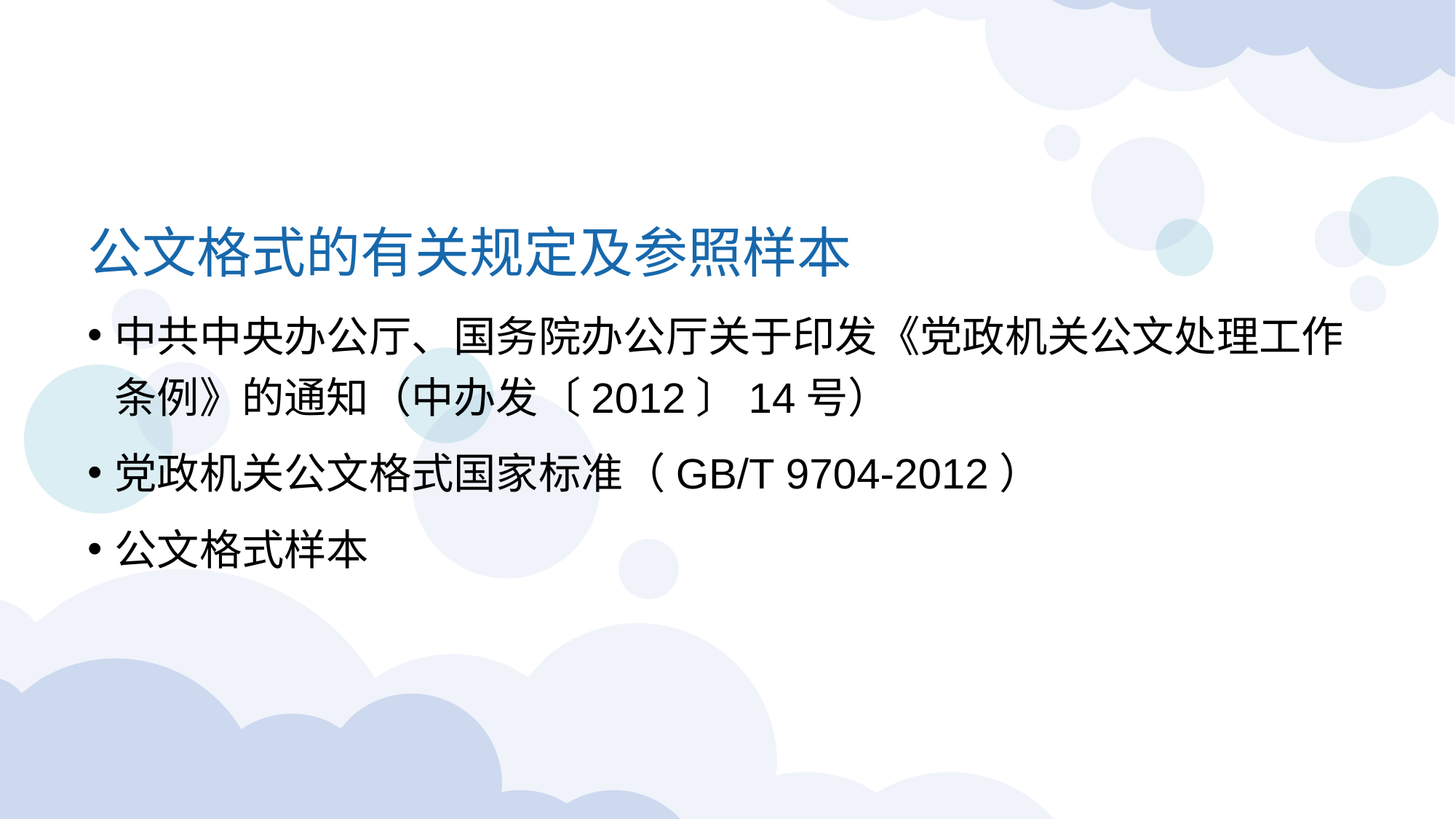

公文格式的有关规定及参照样本
中共中央办公厅、国务院办公厅关于印发《党政机关公文处理工作条例》的通知（中办发〔2012〕14号）
党政机关公文格式国家标准（GB/T 9704-2012）
公文格式样本